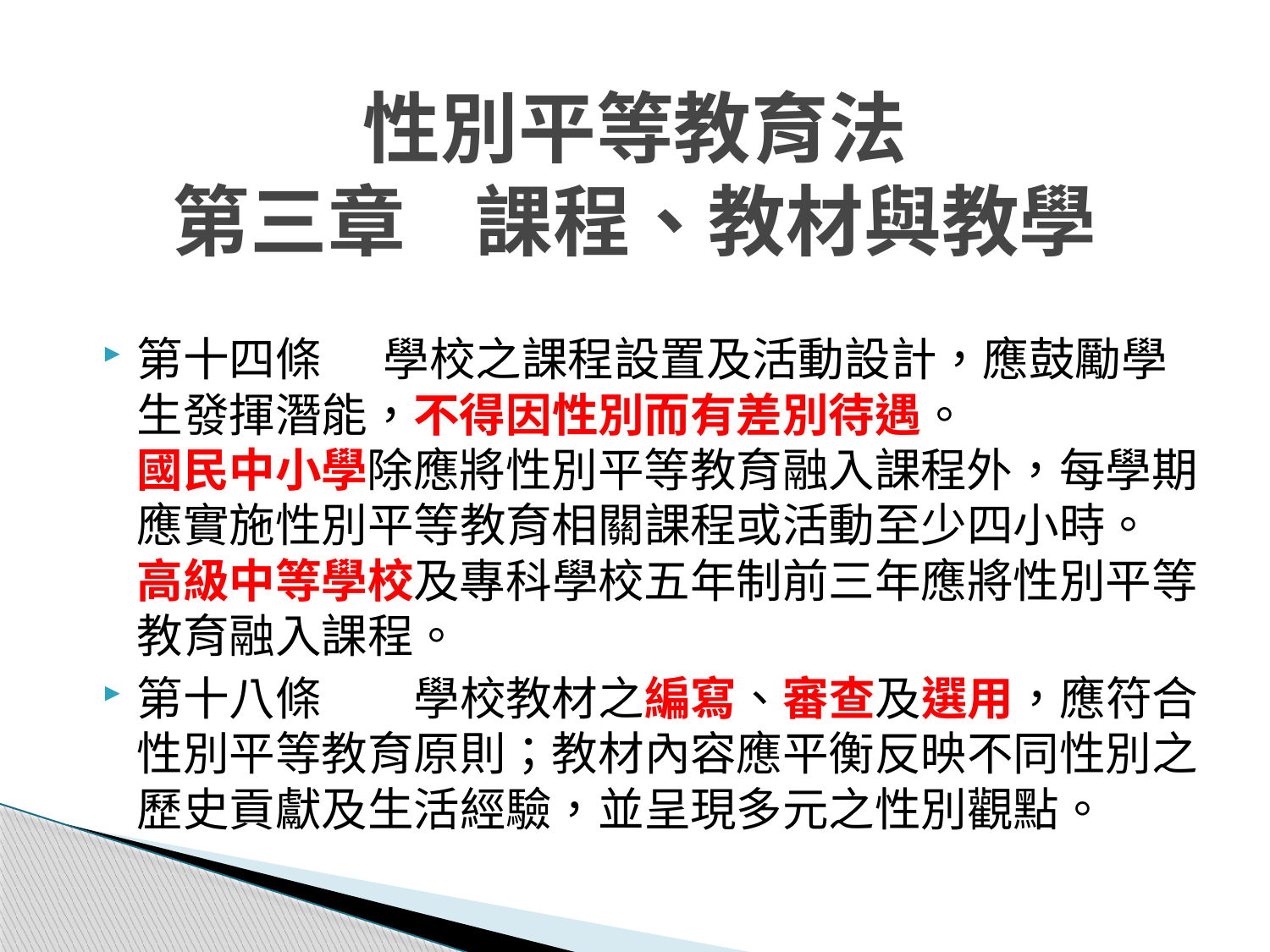

# 性別平等教育法 第三章    課程、教材與教學
第十四條      學校之課程設置及活動設計，應鼓勵學生發揮潛能，不得因性別而有差別待遇。
國民中小學除應將性別平等教育融入課程外，每學期應實施性別平等教育相關課程或活動至少四小時。
高級中等學校及專科學校五年制前三年應將性別平等教育融入課程。
第十八條　　學校教材之編寫、審查及選用，應符合性別平等教育原則；教材內容應平衡反映不同性別之歷史貢獻及生活經驗，並呈現多元之性別觀點。